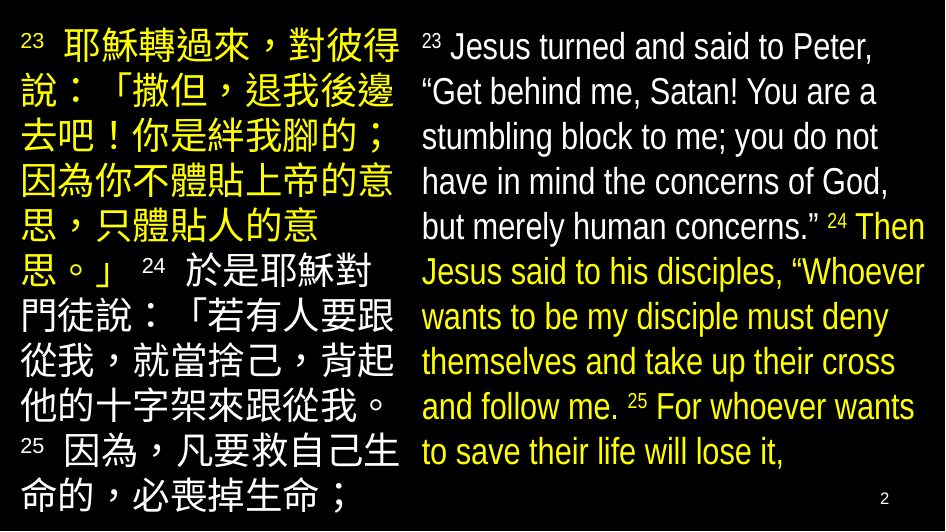

23 耶穌轉過來，對彼得說：「撒但，退我後邊去吧！你是絆我腳的；因為你不體貼上帝的意思，只體貼人的意思。」24 於是耶穌對門徒說：「若有人要跟從我，就當捨己，背起他的十字架來跟從我。25 因為，凡要救自己生命的，必喪掉生命；
23 Jesus turned and said to Peter, “Get behind me, Satan! You are a stumbling block to me; you do not have in mind the concerns of God, but merely human concerns.” 24 Then Jesus said to his disciples, “Whoever wants to be my disciple must deny themselves and take up their cross and follow me. 25 For whoever wants to save their life will lose it,
2